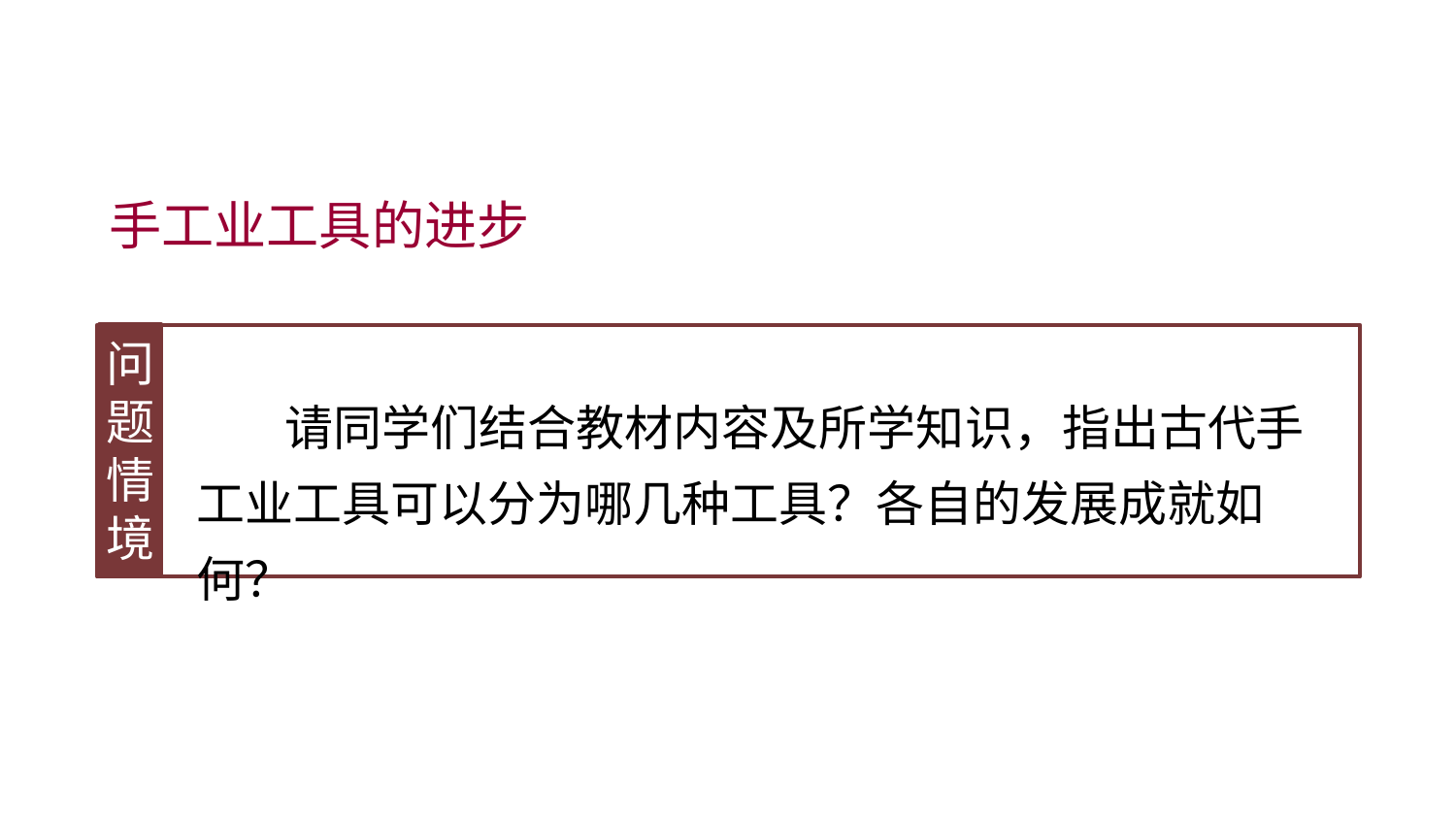

手工业工具的进步
问题情境

请同学们结合教材内容及所学知识，指出古代手工业工具可以分为哪几种工具？各自的发展成就如何？